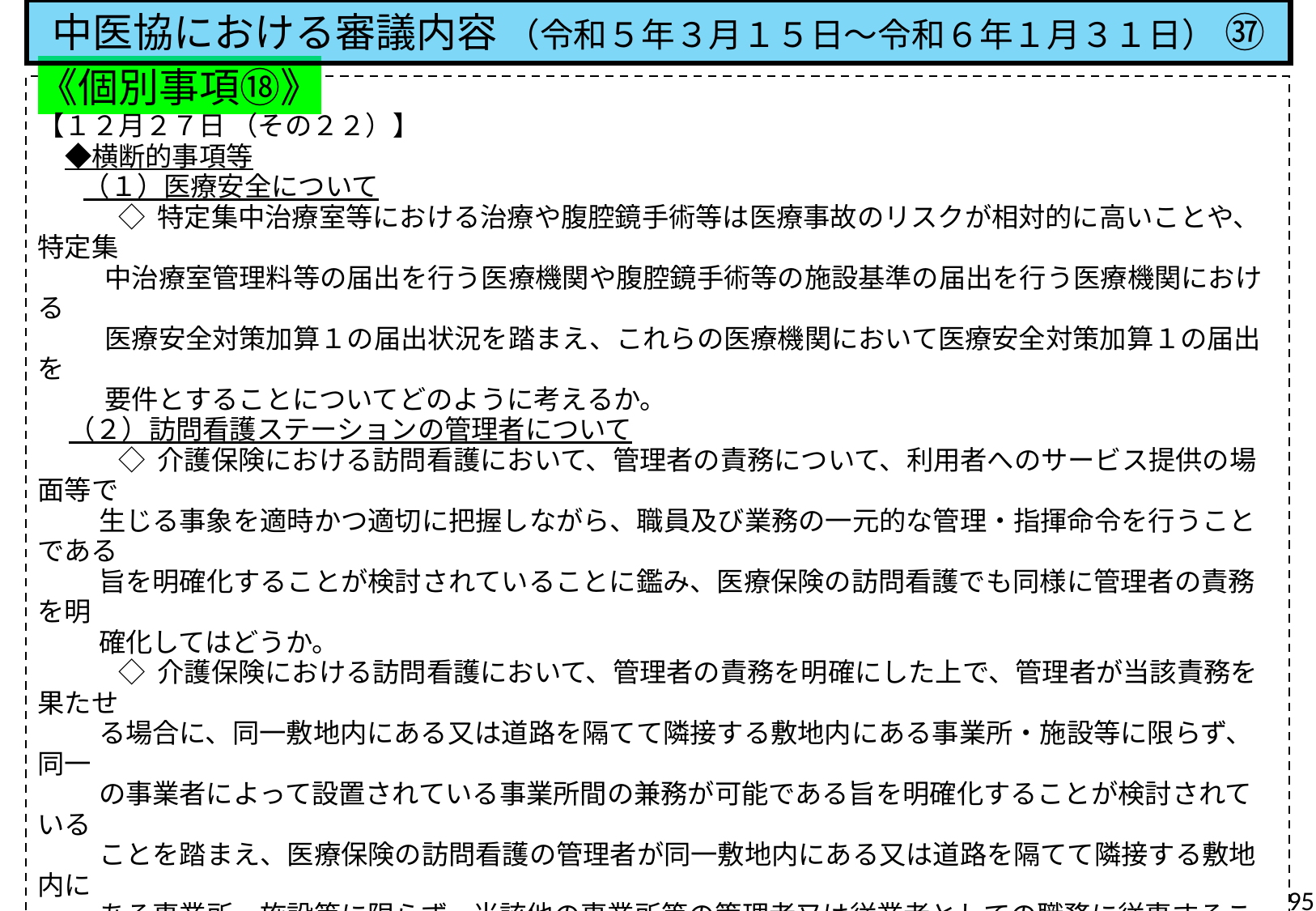

中医協における審議内容 （令和５年３月１５日～令和６年１月３１日） ㊲
《個別事項⑱》
【１２月２７日 （その２２）】
　◆横断的事項等
 　 （１）医療安全について
　　　◇  特定集中治療室等における治療や腹腔鏡手術等は医療事故のリスクが相対的に高いことや、特定集
          中治療室管理料等の届出を行う医療機関や腹腔鏡手術等の施設基準の届出を行う医療機関における
          医療安全対策加算１の届出状況を踏まえ、これらの医療機関において医療安全対策加算１の届出を
          要件とすることについてどのように考えるか。
    （２）訪問看護ステーションの管理者について
　　　◇  介護保険における訪問看護において、管理者の責務について、利用者へのサービス提供の場面等で
         生じる事象を適時かつ適切に把握しながら、職員及び業務の一元的な管理・指揮命令を行うことである
         旨を明確化することが検討されていることに鑑み、医療保険の訪問看護でも同様に管理者の責務を明
         確化してはどうか。
　　　◇  介護保険における訪問看護において、管理者の責務を明確にした上で、管理者が当該責務を果たせ
         る場合に、同一敷地内にある又は道路を隔てて隣接する敷地内にある事業所・施設等に限らず、同一
         の事業者によって設置されている事業所間の兼務が可能である旨を明確化することが検討されている
         ことを踏まえ、医療保険の訪問看護の管理者が同一敷地内にある又は道路を隔てて隣接する敷地内に
         ある事業所・施設等に限らず、当該他の事業所等の管理者又は従業者としての職務に従事することに
         ついて、どのように考えるか。
    （３）いわゆる敷地内薬局について総合入院体制加算について
　　　◇  いわゆる敷地内薬局を有する医療機関の処方に関する評価の在り方について、どのように考えるか。
95